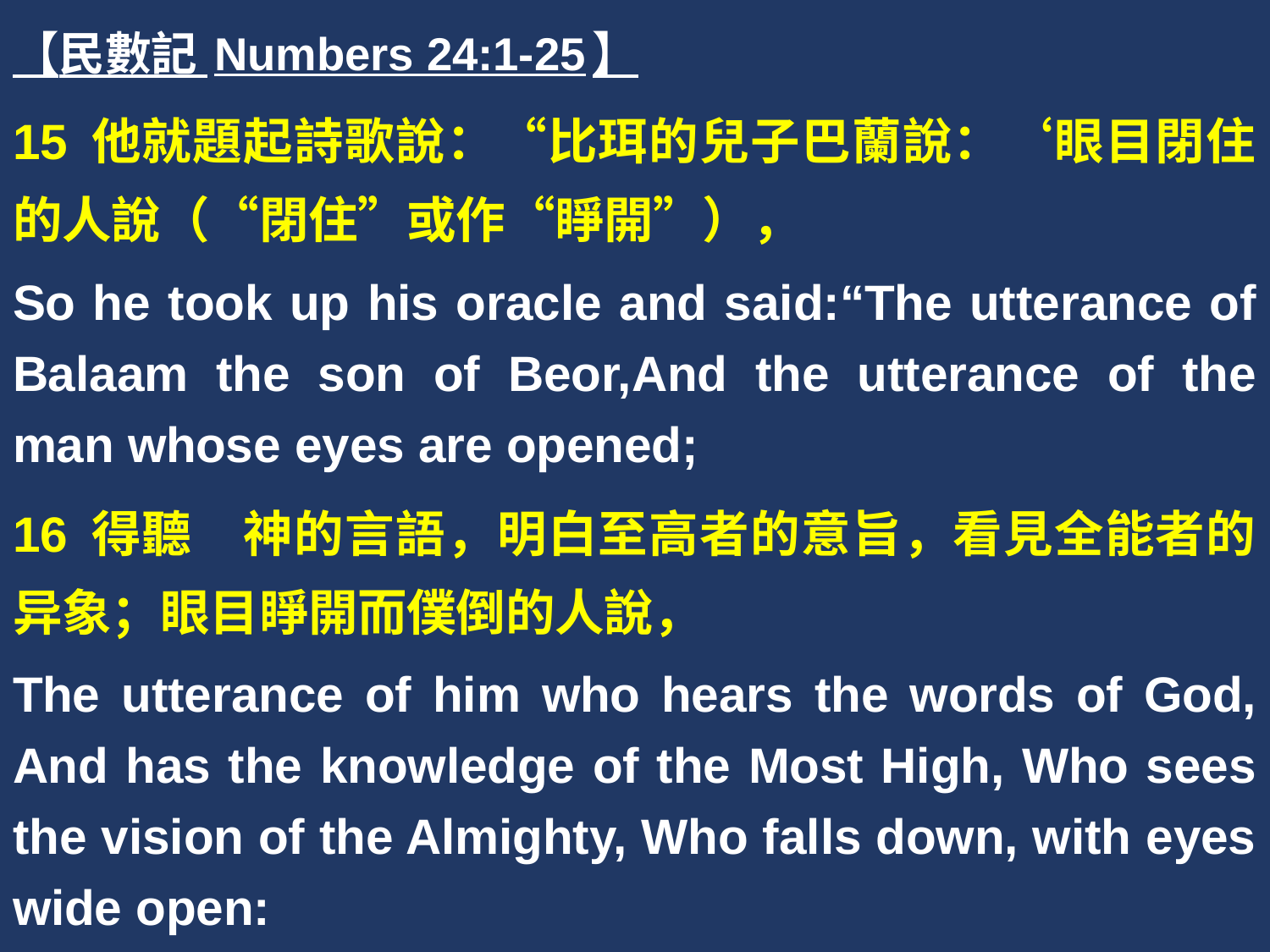

【民數記 Numbers 24:1-25】
15 他就題起詩歌說：“比珥的兒子巴蘭說：‘眼目閉住的人說（“閉住”或作“睜開”），
So he took up his oracle and said:“The utterance of Balaam the son of Beor,And the utterance of the man whose eyes are opened;
16 得聽　神的言語，明白至高者的意旨，看見全能者的异象；眼目睜開而僕倒的人說，
The utterance of him who hears the words of God, And has the knowledge of the Most High, Who sees the vision of the Almighty, Who falls down, with eyes wide open: